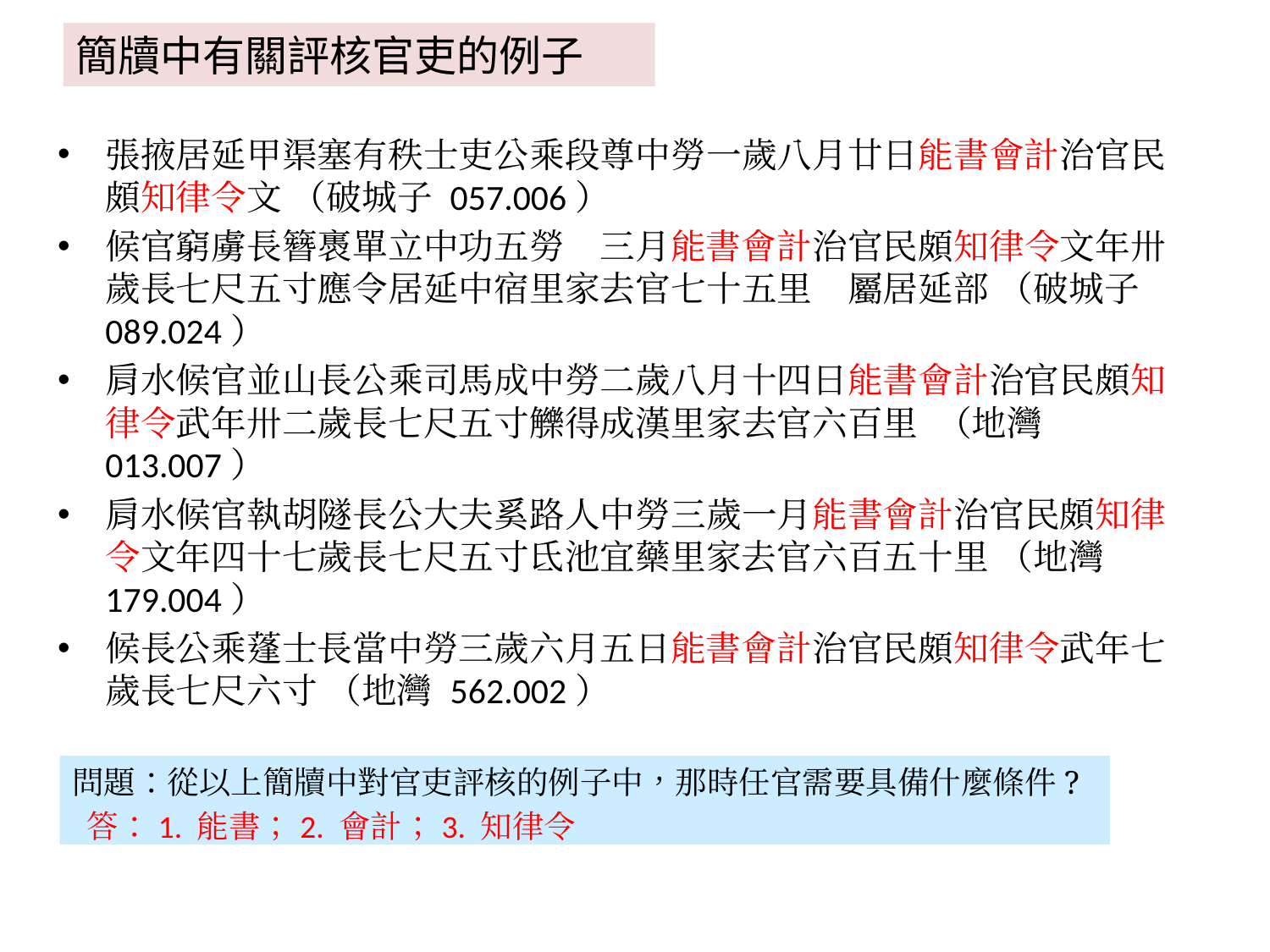

簡牘中有關評核官吏的例子
張掖居延甲渠塞有秩士吏公乘段尊中勞一歲八月廿日能書會計治官民頗知律令文 （破城子 057.006）
候官窮虜長簪褭單立中功五勞　三月能書會計治官民頗知律令文年卅歲長七尺五寸應令居延中宿里家去官七十五里　屬居延部 （破城子 089.024）
肩水候官並山長公乘司馬成中勞二歲八月十四日能書會計治官民頗知律令武年卅二歲長七尺五寸觻得成漢里家去官六百里  （地灣 013.007）
肩水候官執胡隧長公大夫奚路人中勞三歲一月能書會計治官民頗知律令文年四十七歲長七尺五寸氐池宜藥里家去官六百五十里 （地灣 179.004）
候長公乘蓬士長當中勞三歲六月五日能書會計治官民頗知律令武年七歲長七尺六寸 （地灣 562.002）
問題：從以上簡牘中對官吏評核的例子中，那時任官需要具備什麼條件?

答：1. 能書；2. 會計；3. 知律令